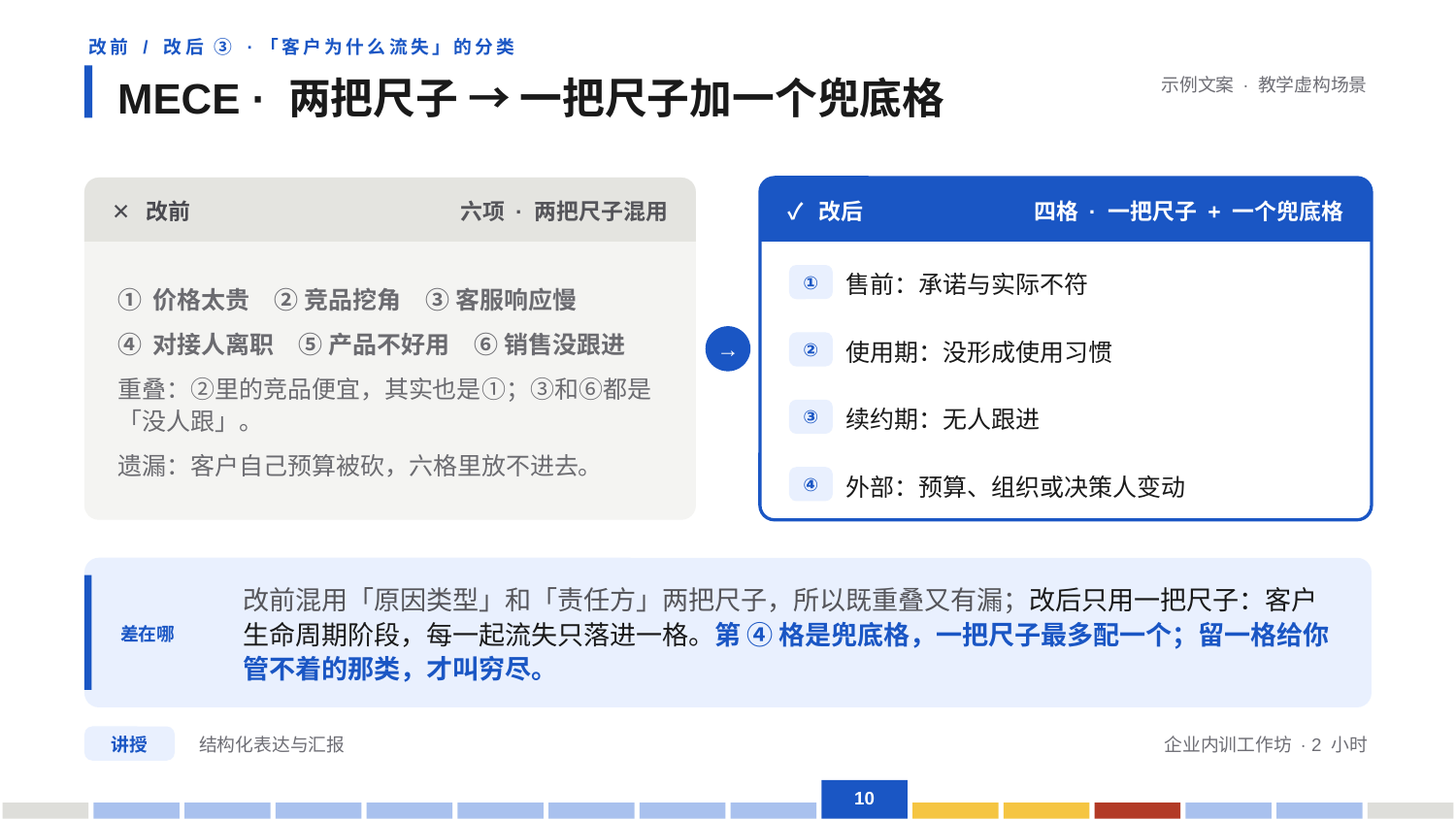

改前 / 改后 ③ ·「客户为什么流失」的分类
MECE · 两把尺子 → 一把尺子加一个兜底格

示例文案 · 教学虚构场景

✕  改前
六项 · 两把尺子混用

✓  改后
四格 · 一把尺子 + 一个兜底格
① 价格太贵　② 竞品挖角　③ 客服响应慢
④ 对接人离职　⑤ 产品不好用　⑥ 销售没跟进
重叠：②里的竞品便宜，其实也是①；③和⑥都是「没人跟」。
遗漏：客户自己预算被砍，六格里放不进去。
售前：承诺与实际不符

①

→
使用期：没形成使用习惯

②
续约期：无人跟进

③
外部：预算、组织或决策人变动

④

差在哪
改前混用「原因类型」和「责任方」两把尺子，所以既重叠又有漏；改后只用一把尺子：客户生命周期阶段，每一起流失只落进一格。第 ④ 格是兜底格，一把尺子最多配一个；留一格给你管不着的那类，才叫穷尽。

讲授
结构化表达与汇报
企业内训工作坊 · 2 小时

10